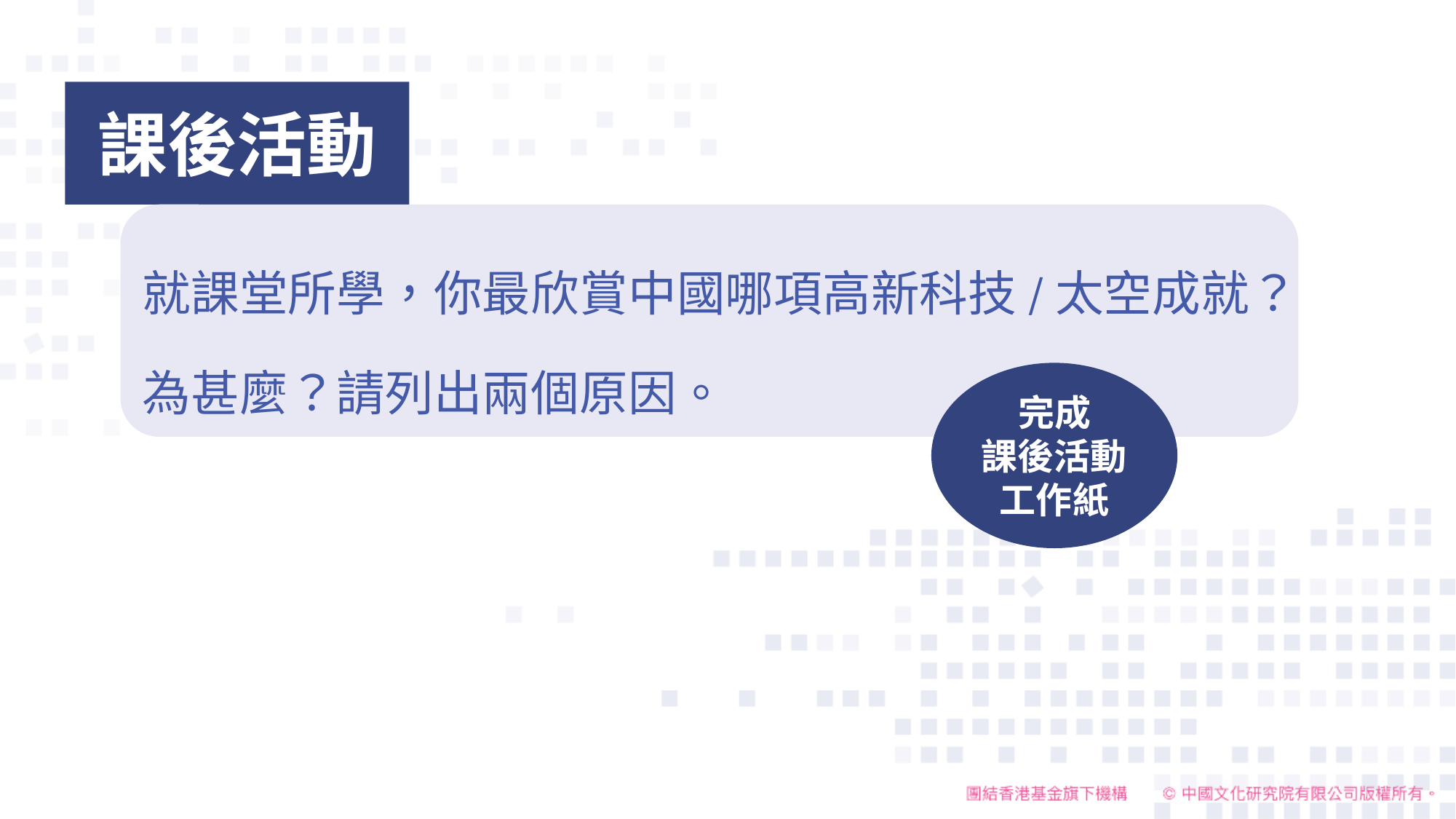

# 課後活動
就課堂所學，你最欣賞中國哪項高新科技/太空成就？
為甚麼？請列出兩個原因。
完成
課後活動工作紙